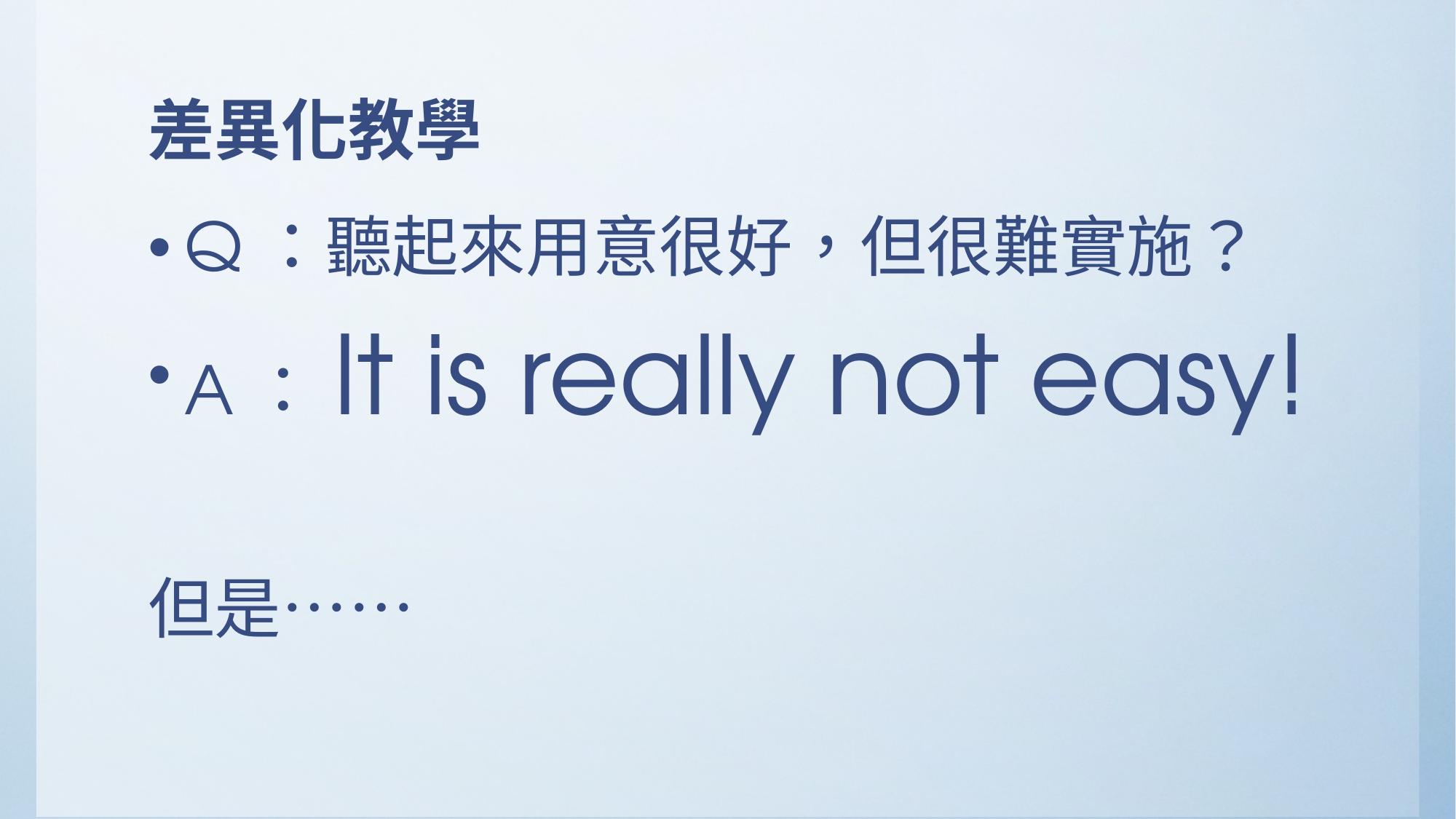

# 差異化教學
Q：聽起來用意很好，但很難實施？
A：It is really not easy!

但是……